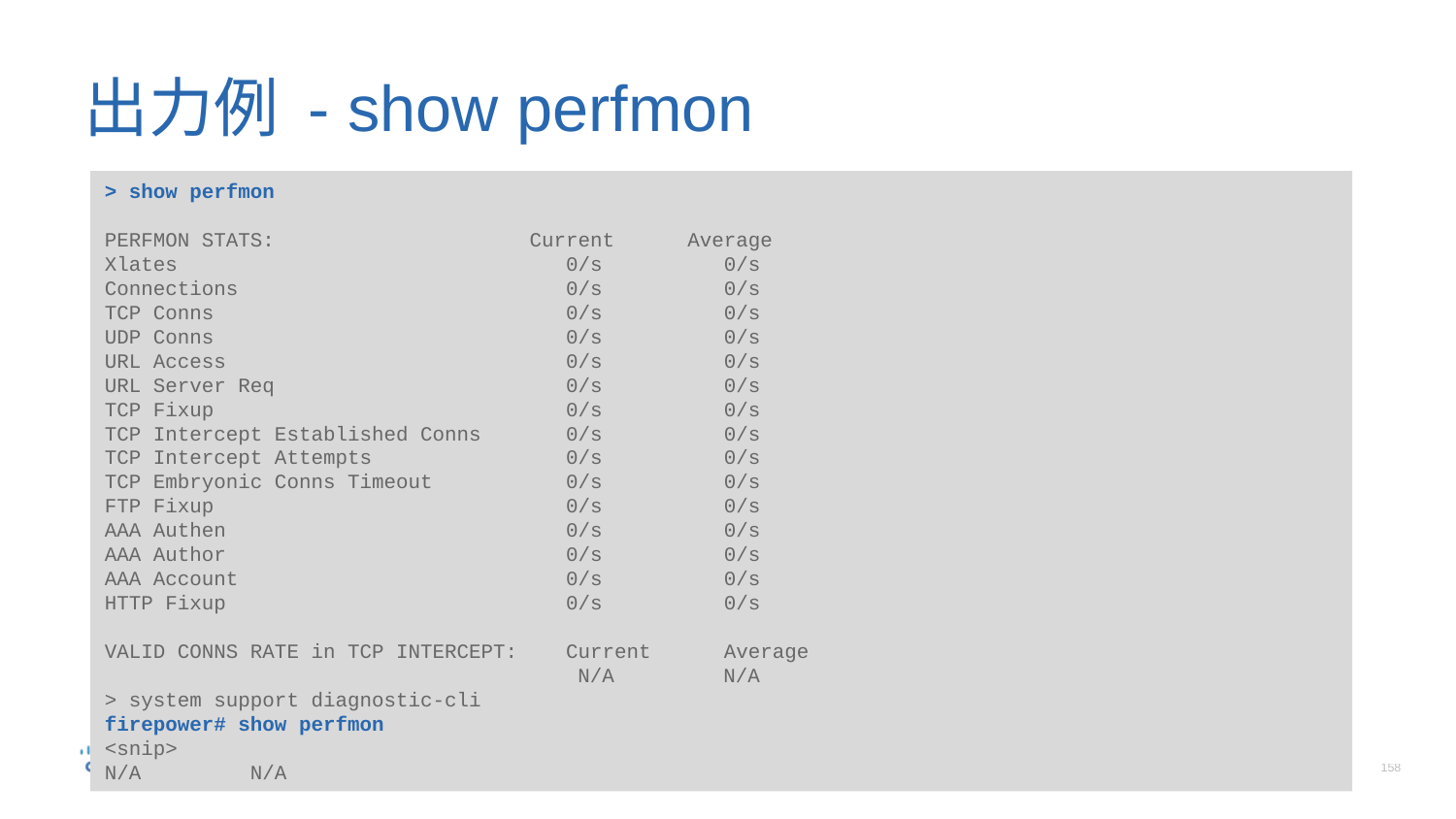

# 出力例 - show perfmon
> show perfmon

PERFMON STATS:                     Current      Average
Xlates                                0/s          0/s
Connections                           0/s          0/s
TCP Conns                             0/s          0/s
UDP Conns                             0/s          0/s
URL Access                            0/s          0/s
URL Server Req                        0/s          0/s
TCP Fixup                             0/s          0/s
TCP Intercept Established Conns       0/s          0/s
TCP Intercept Attempts                0/s          0/s
TCP Embryonic Conns Timeout           0/s          0/s
FTP Fixup                             0/s          0/s
AAA Authen                            0/s          0/s
AAA Author                            0/s          0/s
AAA Account                           0/s          0/s
HTTP Fixup                            0/s          0/s

VALID CONNS RATE in TCP INTERCEPT:    Current      Average
                                       N/A         N/A
> system support diagnostic-cli
firepower# show perfmon
<snip>
N/A         N/A